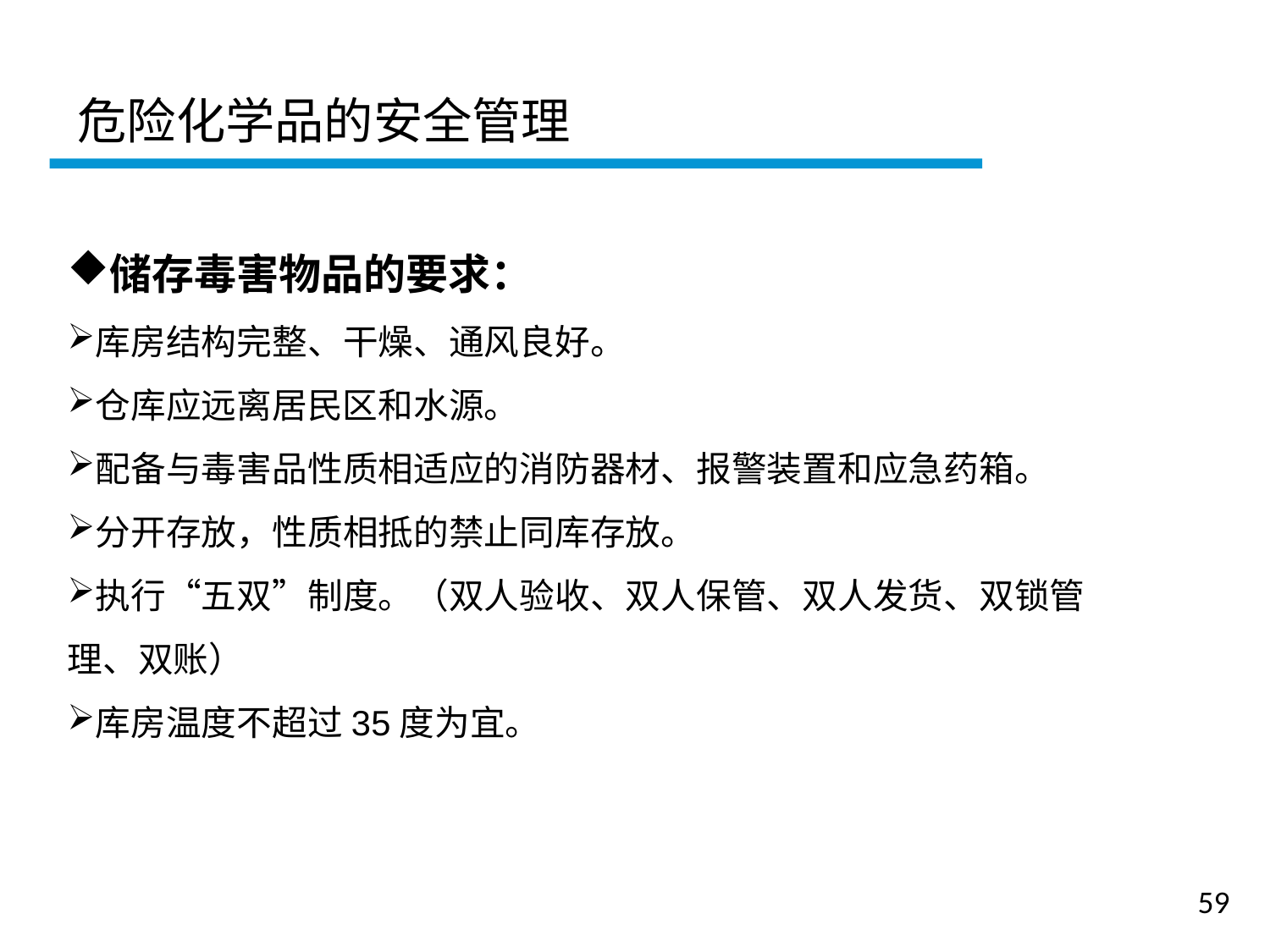

危险化学品的安全管理
储存毒害物品的要求：
库房结构完整、干燥、通风良好。
仓库应远离居民区和水源。
配备与毒害品性质相适应的消防器材、报警装置和应急药箱。
分开存放，性质相抵的禁止同库存放。
执行“五双”制度。（双人验收、双人保管、双人发货、双锁管理、双账）
库房温度不超过35度为宜。
一